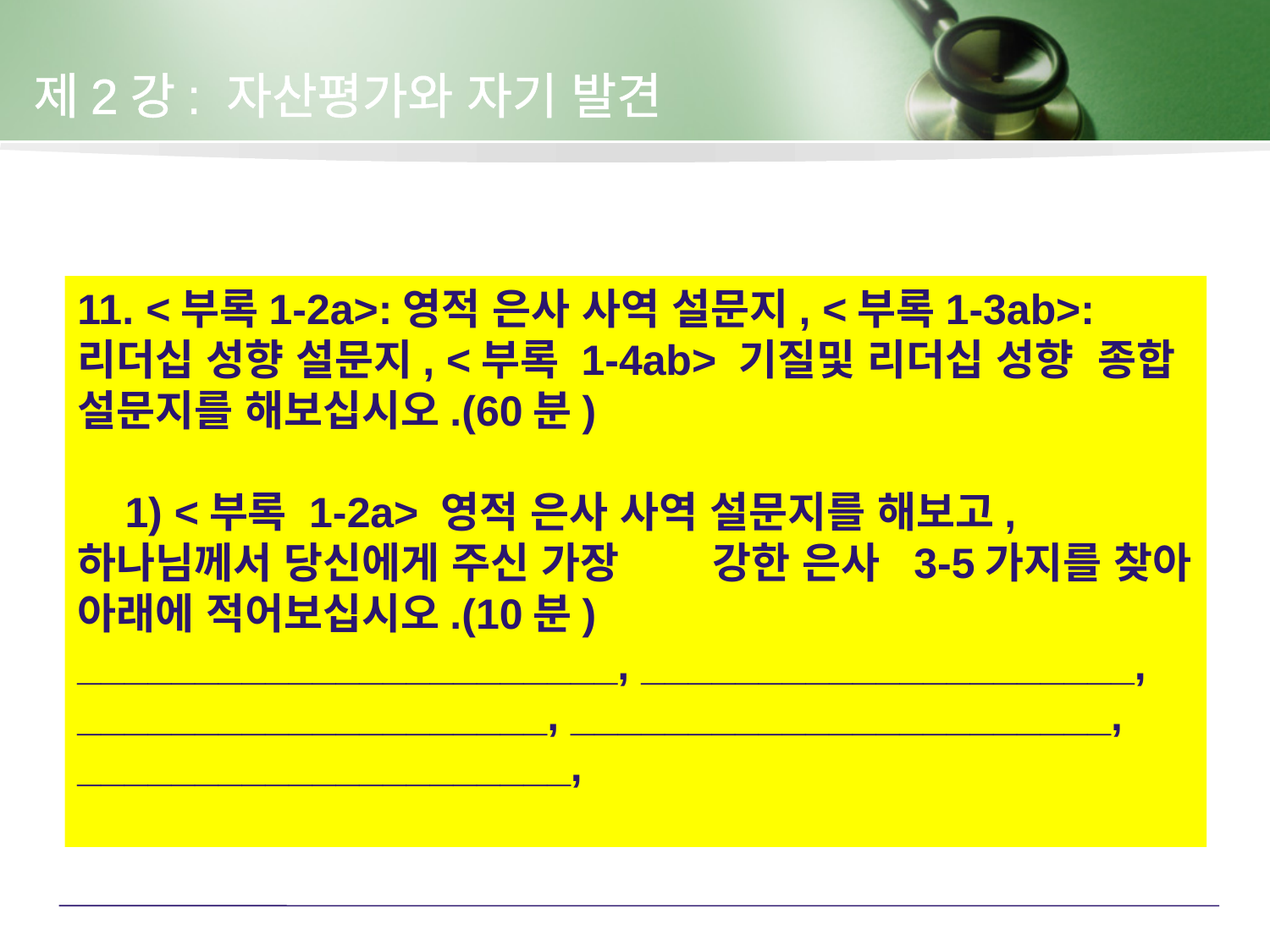

제2강: 자산평가와 자기 발견
11. <부록1-2a>:영적 은사 사역 설문지, <부록1-3ab>:리더십 성향 설문지, <부록 1-4ab> 기질및 리더십 성향  종합 설문지를 해보십시오.(60분)

    1) <부록 1-2a> 영적 은사 사역 설문지를 해보고, 하나님께서 당신에게 주신 가장 	강한 은사  3-5가지를 찾아 아래에 적어보십시오.(10분)
_______________________, _____________________, ____________________, _______________________, _____________________,